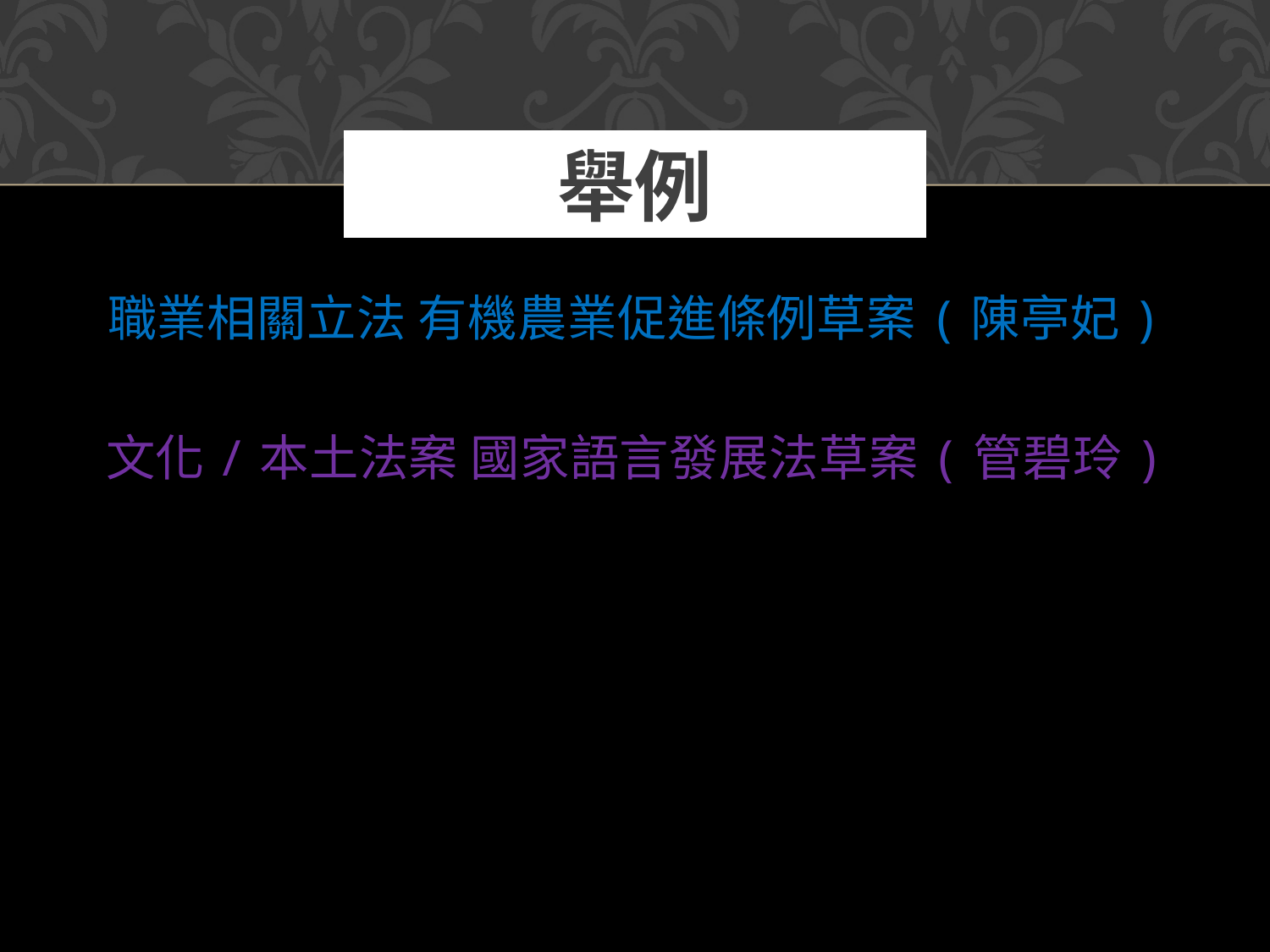

# 舉例
職業相關立法 有機農業促進條例草案(陳亭妃)

文化/本土法案 國家語言發展法草案(管碧玲)